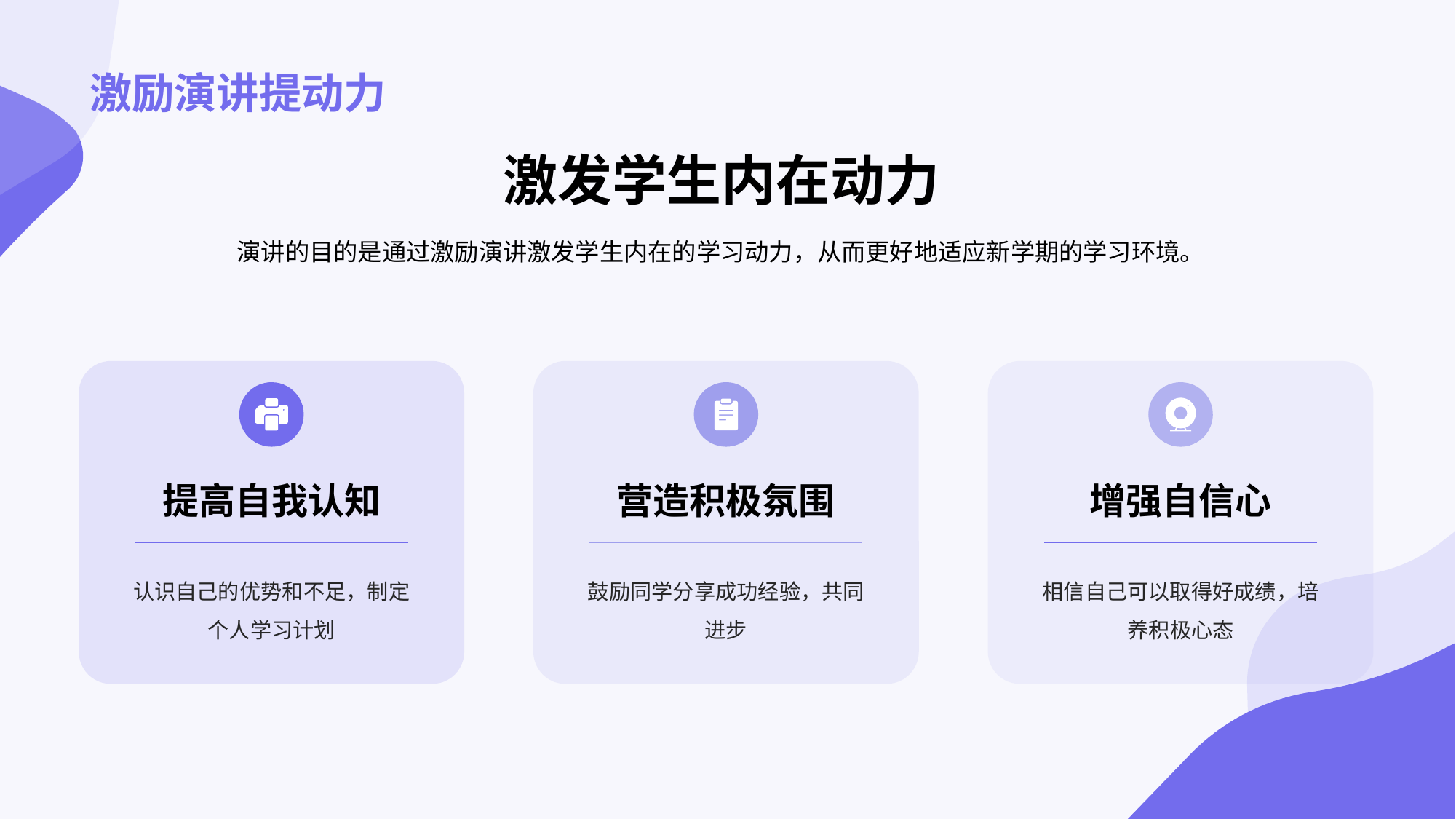

# 激励演讲提动力
激发学生内在动力
演讲的目的是通过激励演讲激发学生内在的学习动力，从而更好地适应新学期的学习环境。

提高自我认知
认识自己的优势和不足，制定个人学习计划

营造积极氛围
鼓励同学分享成功经验，共同进步

增强自信心
相信自己可以取得好成绩，培养积极心态